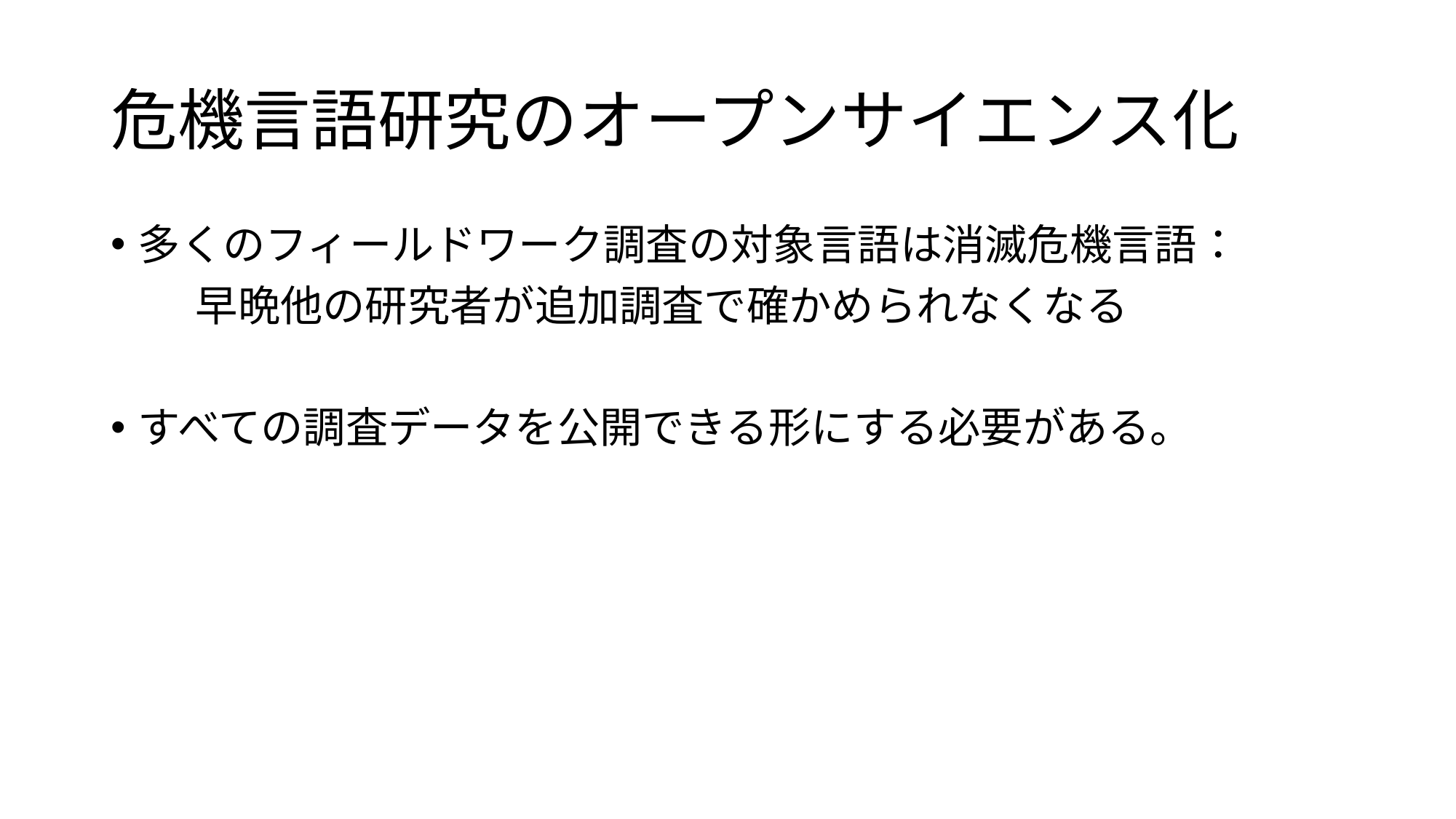

# 危機言語研究のオープンサイエンス化
多くのフィールドワーク調査の対象言語は消滅危機言語：
　　早晩他の研究者が追加調査で確かめられなくなる

すべての調査データを公開できる形にする必要がある。